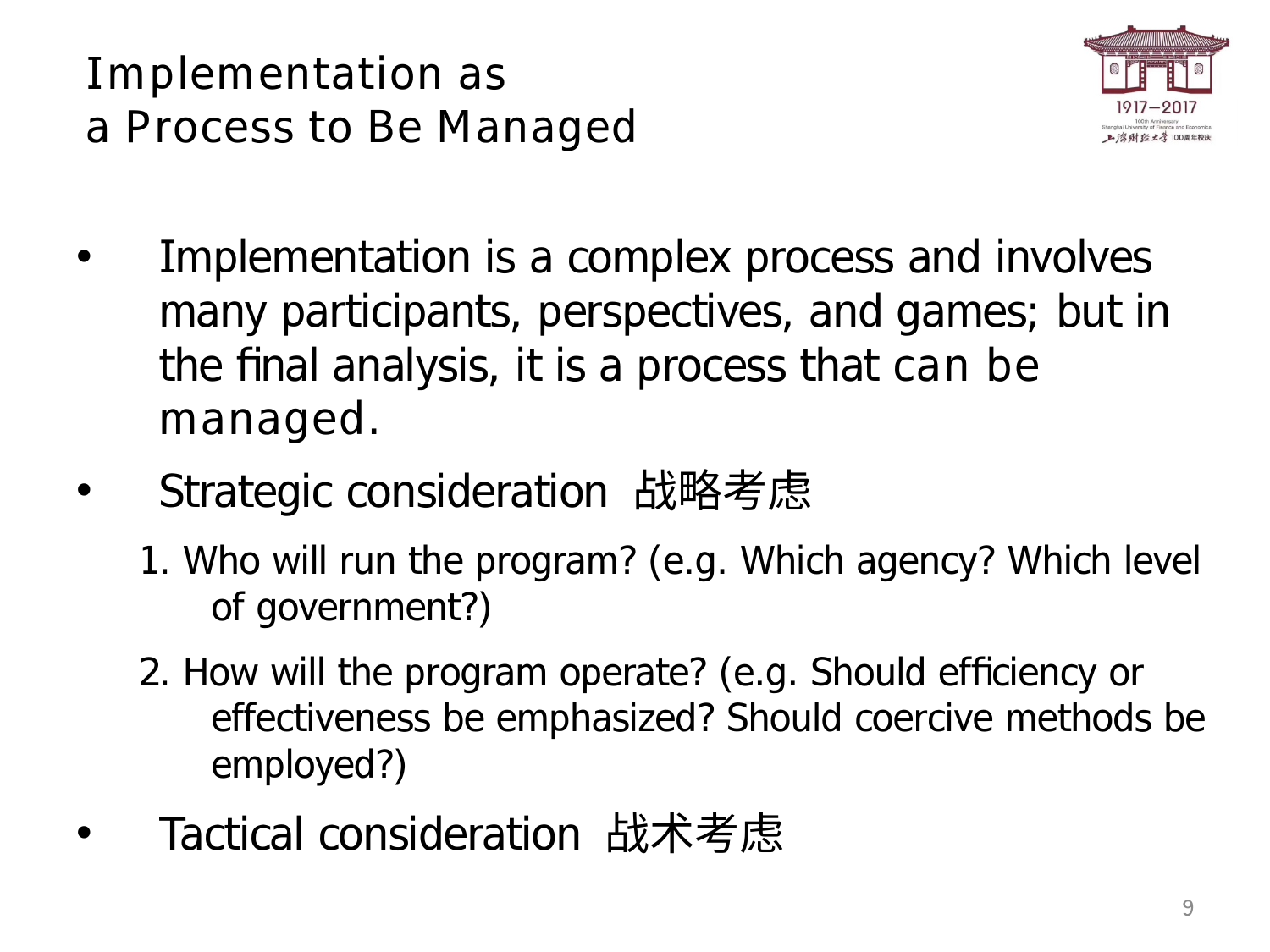

# Implementation as a Process to Be Managed
Implementation is a complex process and involves many participants, perspectives, and games; but in the final analysis, it is a process that can be managed.
Strategic consideration 战略考虑
1. Who will run the program? (e.g. Which agency? Which level of government?)
2. How will the program operate? (e.g. Should efficiency or effectiveness be emphasized? Should coercive methods be employed?)
Tactical consideration 战术考虑
9